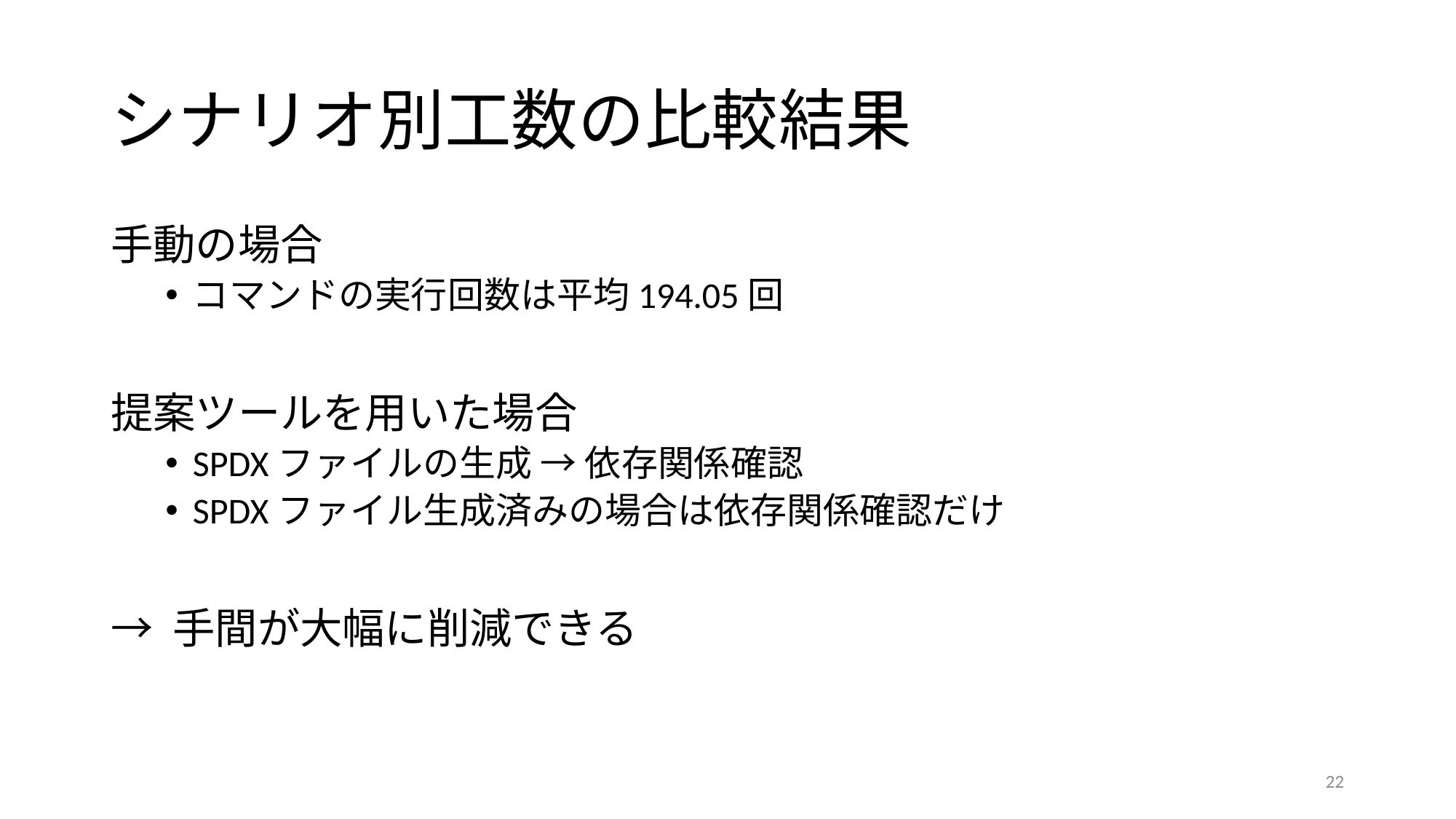

# シナリオ別工数の比較結果
手動の場合
コマンドの実行回数は平均194.05回

提案ツールを用いた場合
SPDXファイルの生成 → 依存関係確認
SPDXファイル生成済みの場合は依存関係確認だけ

→ 手間が大幅に削減できる
22